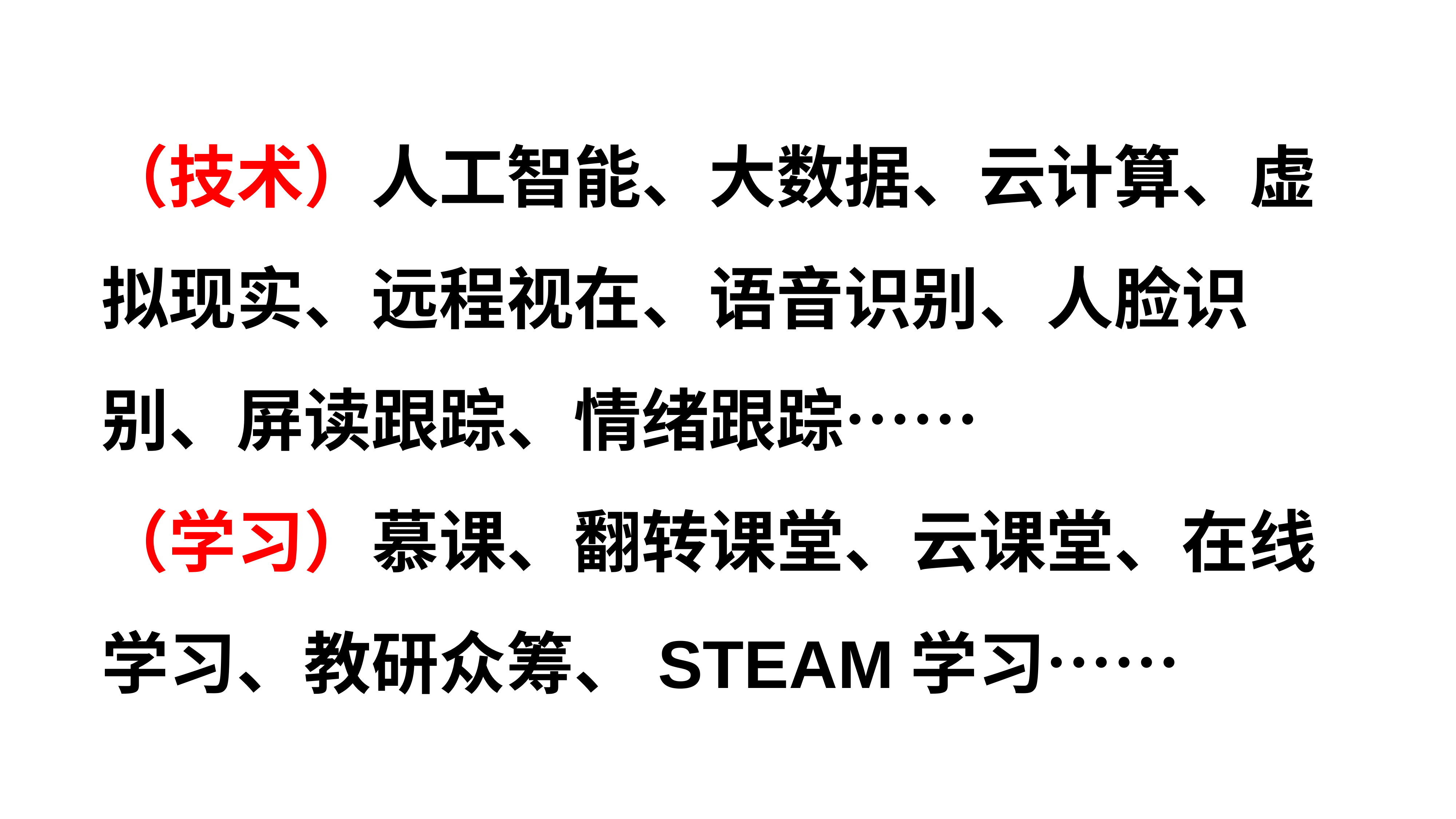

（技术）人工智能、大数据、云计算、虚拟现实、远程视在、语音识别、人脸识别、屏读跟踪、情绪跟踪……
（学习）慕课、翻转课堂、云课堂、在线学习、教研众筹、STEAM学习……